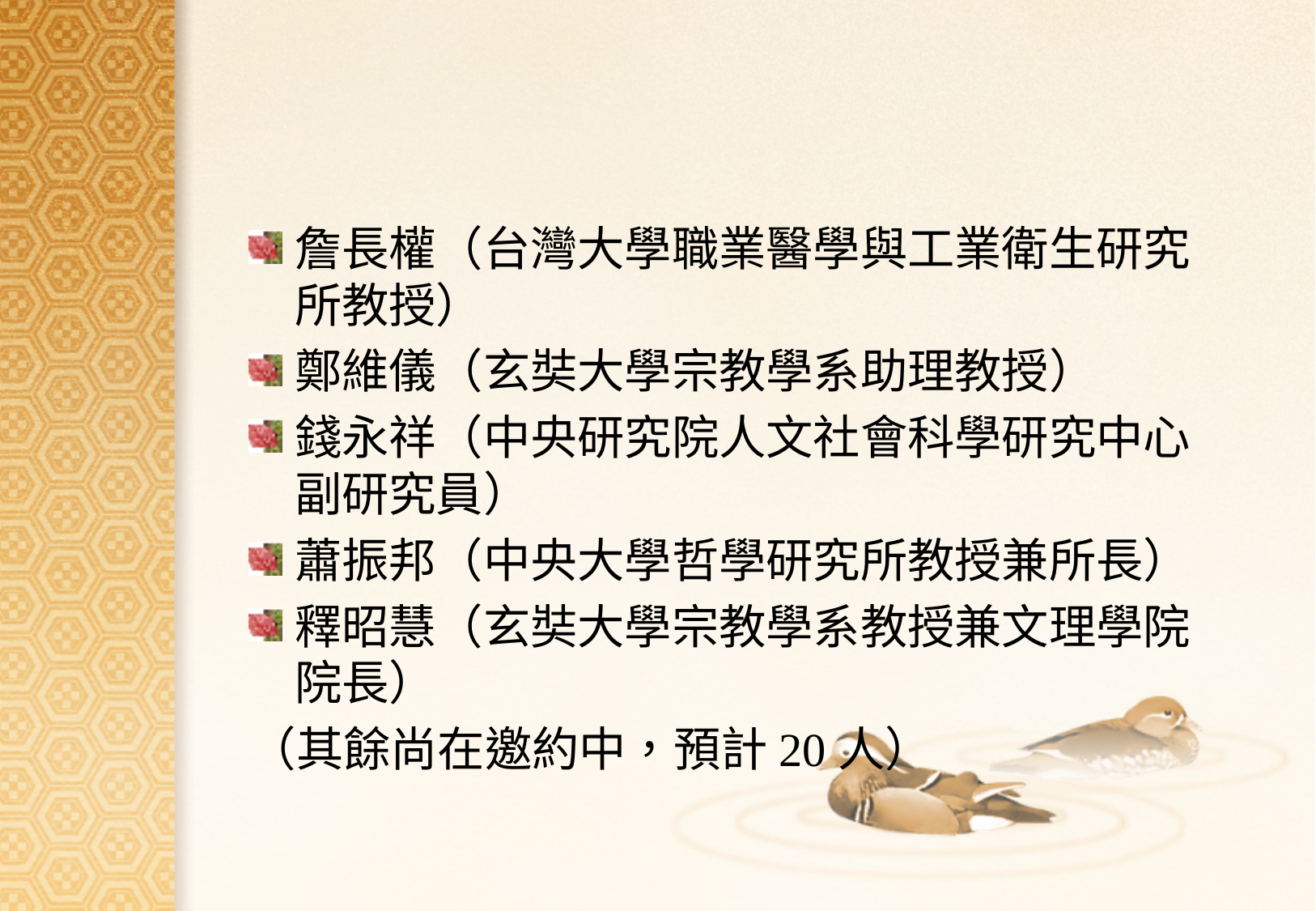

#
詹長權（台灣大學職業醫學與工業衛生研究所教授）
鄭維儀（玄奘大學宗教學系助理教授）
錢永祥（中央研究院人文社會科學研究中心副研究員）
蕭振邦（中央大學哲學研究所教授兼所長）
釋昭慧（玄奘大學宗教學系教授兼文理學院院長）
（其餘尚在邀約中，預計20人）